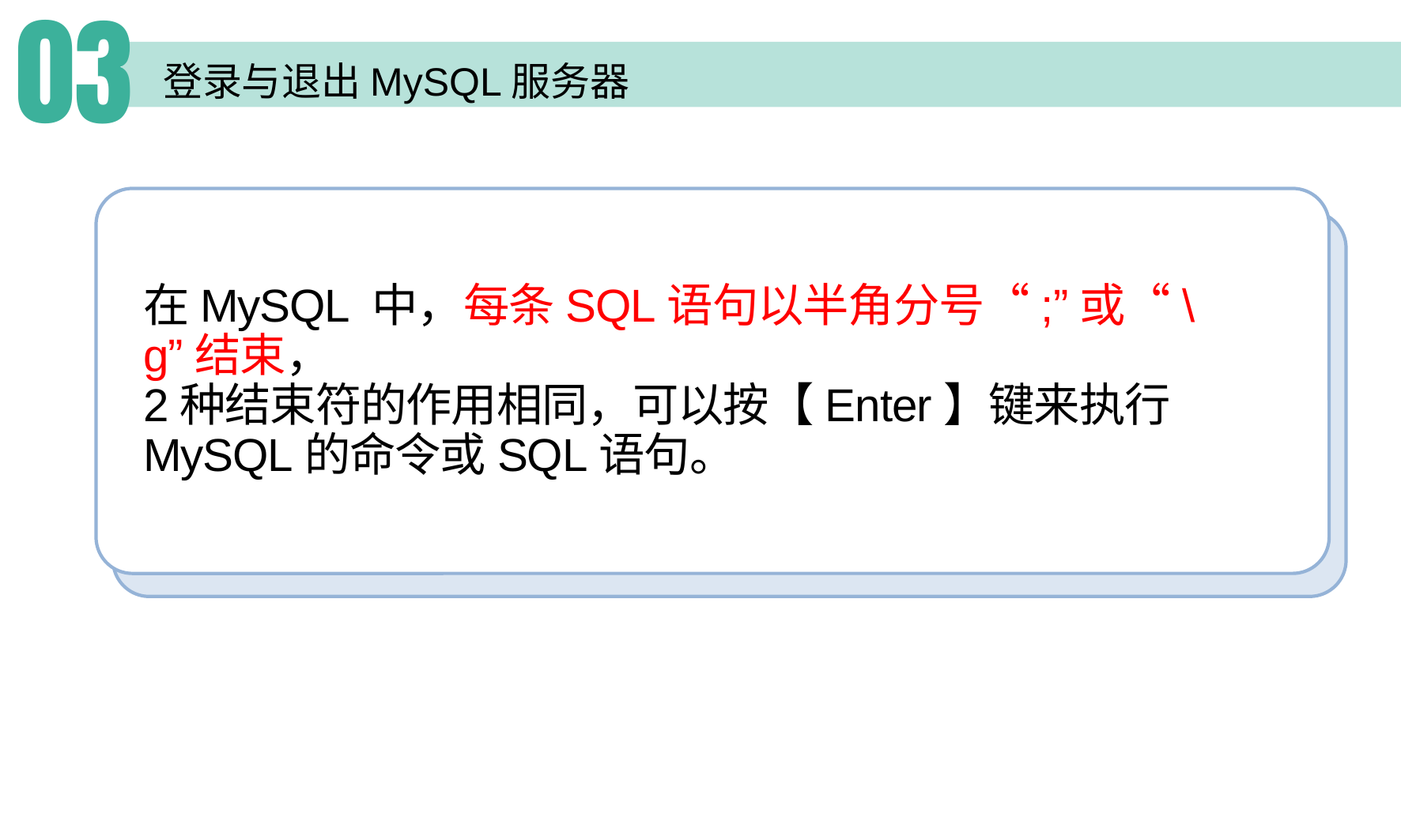

03

  登录与退出MySQL服务器

在MySQL 中，每条SQL语句以半角分号“;”或“\g”结束，
2种结束符的作用相同，可以按【Enter】键来执行MySQL的命令或SQL语句。